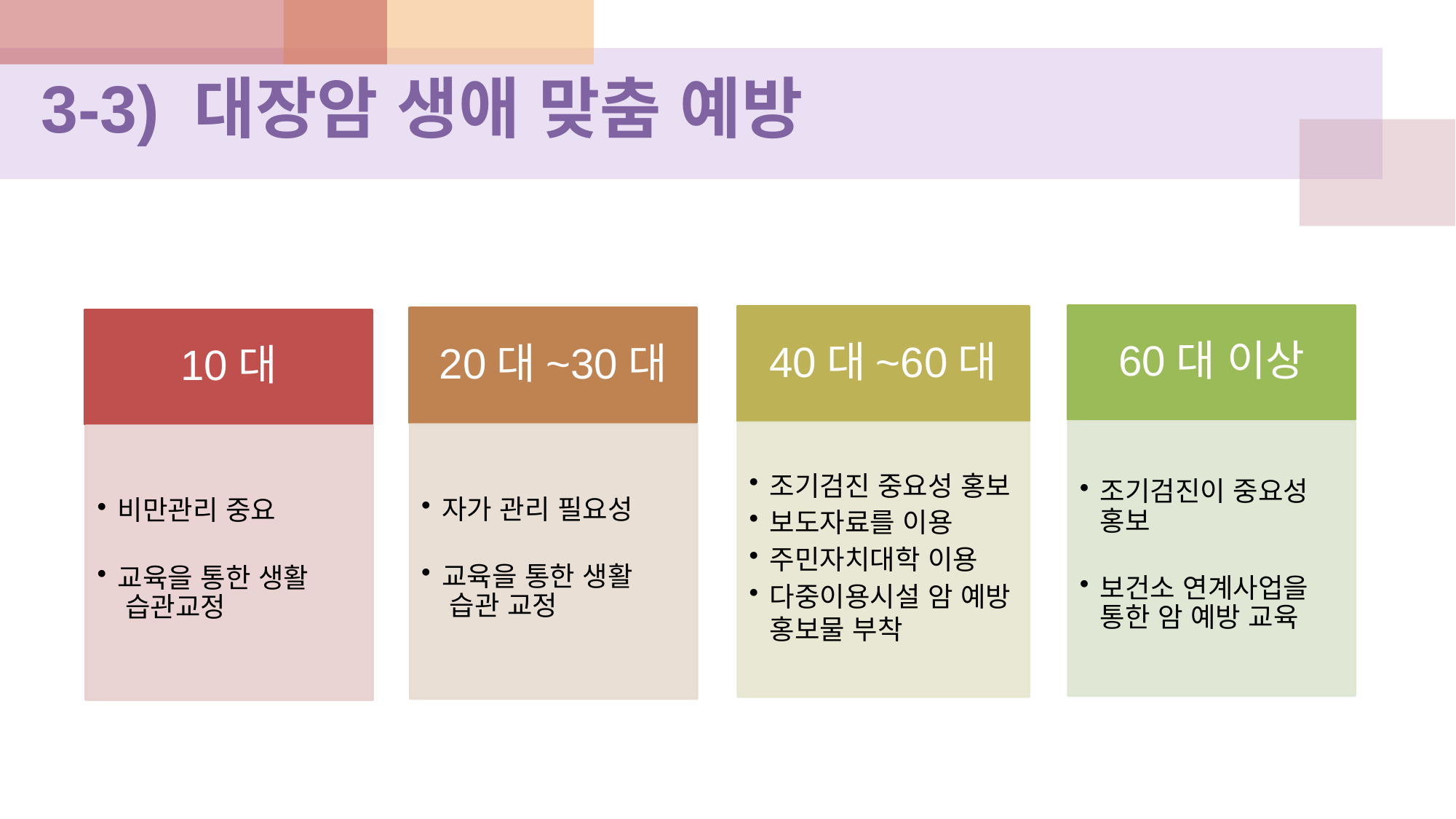

3-3) 대장암 생애 맞춤 예방
10대
비만관리 중요

교육을 통한 생활
 습관교정
20대~30대
자가 관리 필요성

교육을 통한 생활
 습관 교정
40대~60대
조기검진 중요성 홍보
보도자료를 이용
주민자치대학 이용
다중이용시설 암 예방 홍보물 부착
60대 이상
조기검진이 중요성  홍보

보건소 연계사업을 통한 암 예방 교육